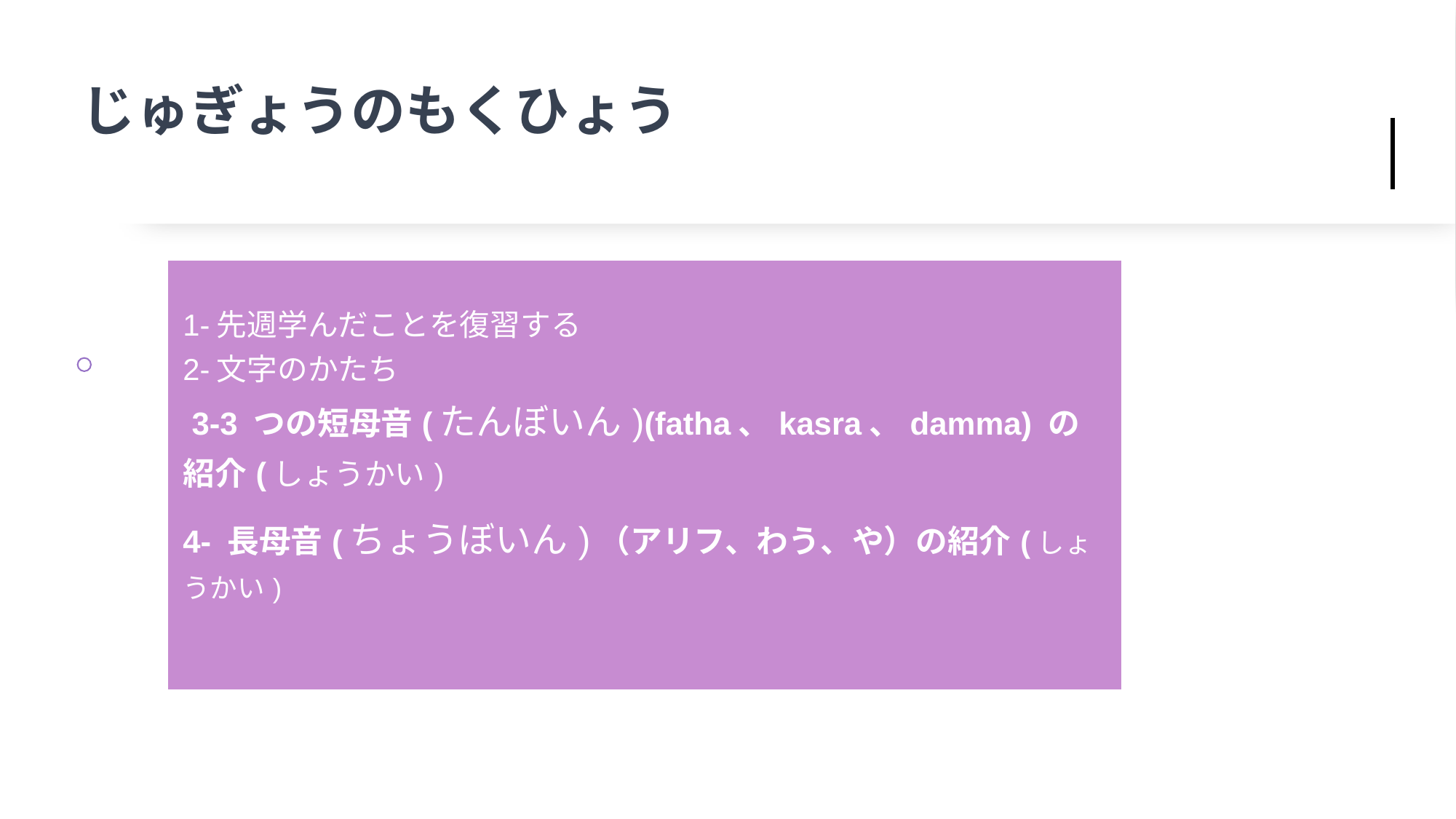

# じゅぎょうのもくひょう
| 1-先週学んだことを復習する 2-文字のかたち 3-3 つの短母音(たんぼいん)(fatha、kasra、damma) の紹介(しょうかい) 4- 長母音(ちょうぼいん)（アリフ、わう、や）の紹介(しょうかい) |
| --- |